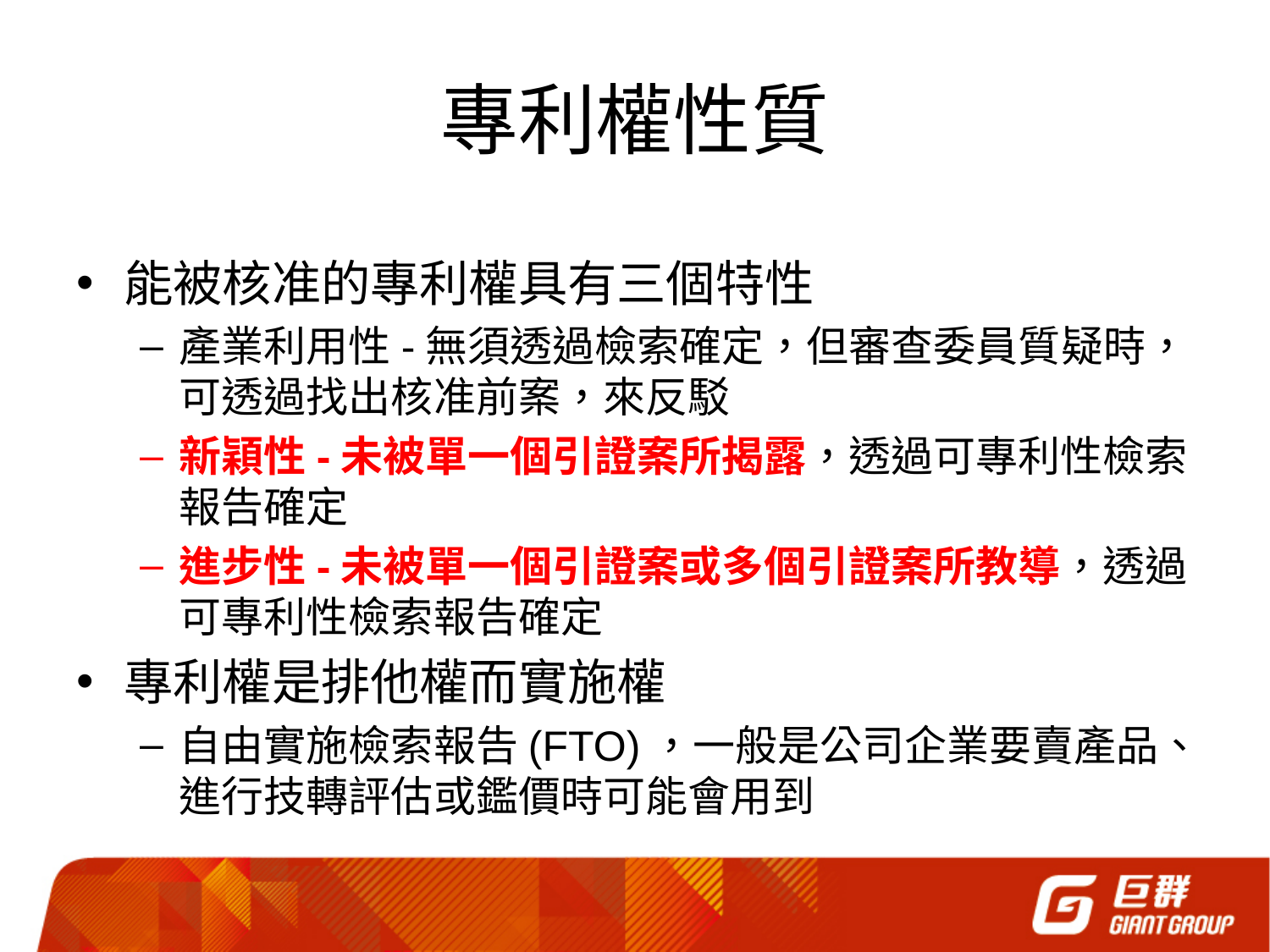

# 專利權性質
能被核准的專利權具有三個特性
產業利用性-無須透過檢索確定，但審查委員質疑時，可透過找出核准前案，來反駁
新穎性-未被單一個引證案所揭露，透過可專利性檢索報告確定
進步性-未被單一個引證案或多個引證案所教導，透過可專利性檢索報告確定
專利權是排他權而實施權
自由實施檢索報告(FTO)，一般是公司企業要賣產品、進行技轉評估或鑑價時可能會用到